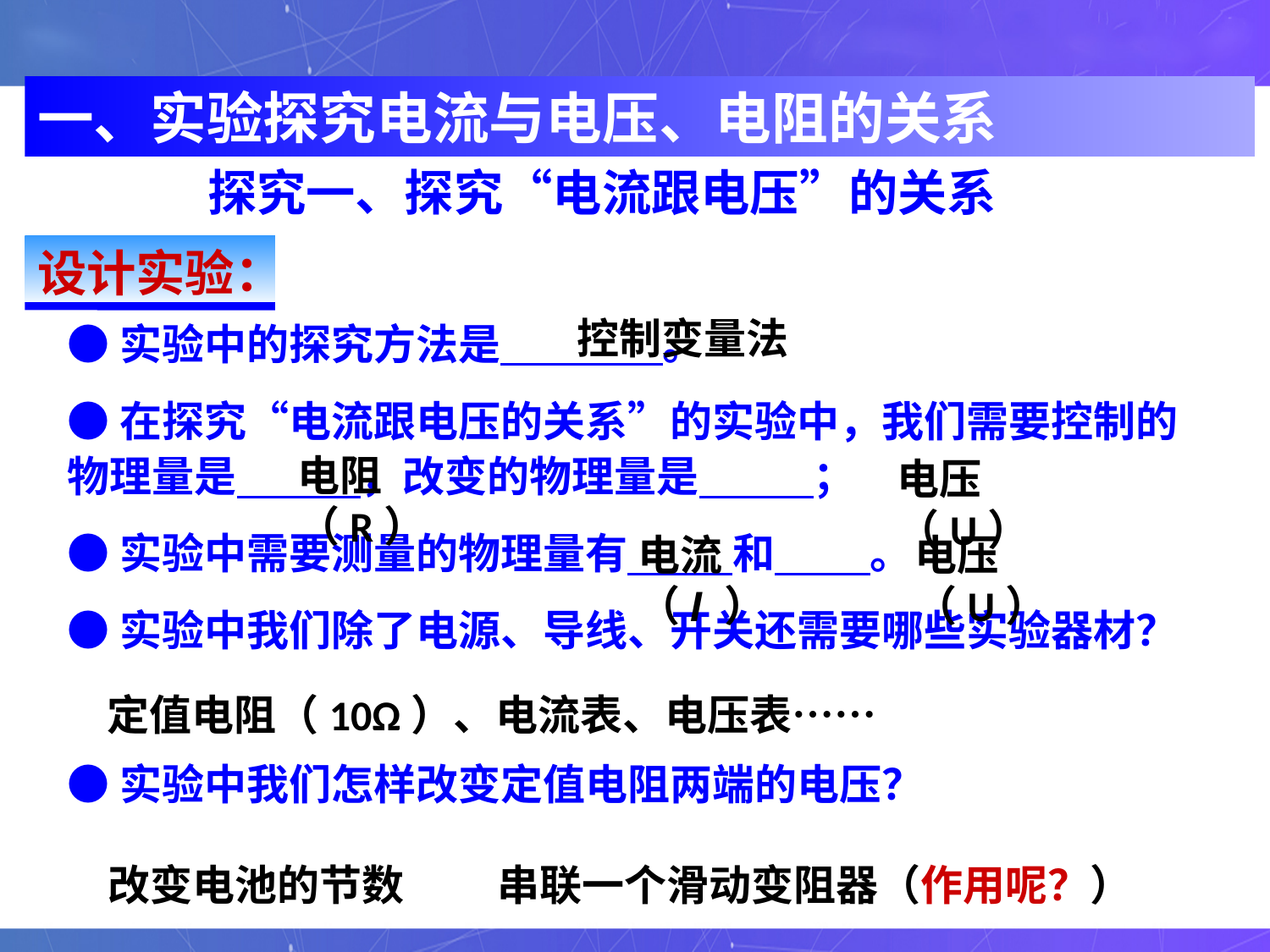

一、实验探究电流与电压、电阻的关系
探究一、探究“电流跟电压”的关系
设计实验：

●实验中的探究方法是                 。
●在探究“电流跟电压的关系”的实验中，我们需要控制的物理量是             ，改变的物理量是            ；
●实验中需要测量的物理量有           和          。
●实验中我们除了电源、导线、开关还需要哪些实验器材？

●实验中我们怎样改变定值电阻两端的电压？
控制变量法
电阻（R）
电压（U）
电流（I ）
电压（U）
定值电阻（10Ω）、电流表、电压表……
改变电池的节数
串联一个滑动变阻器（作用呢？）